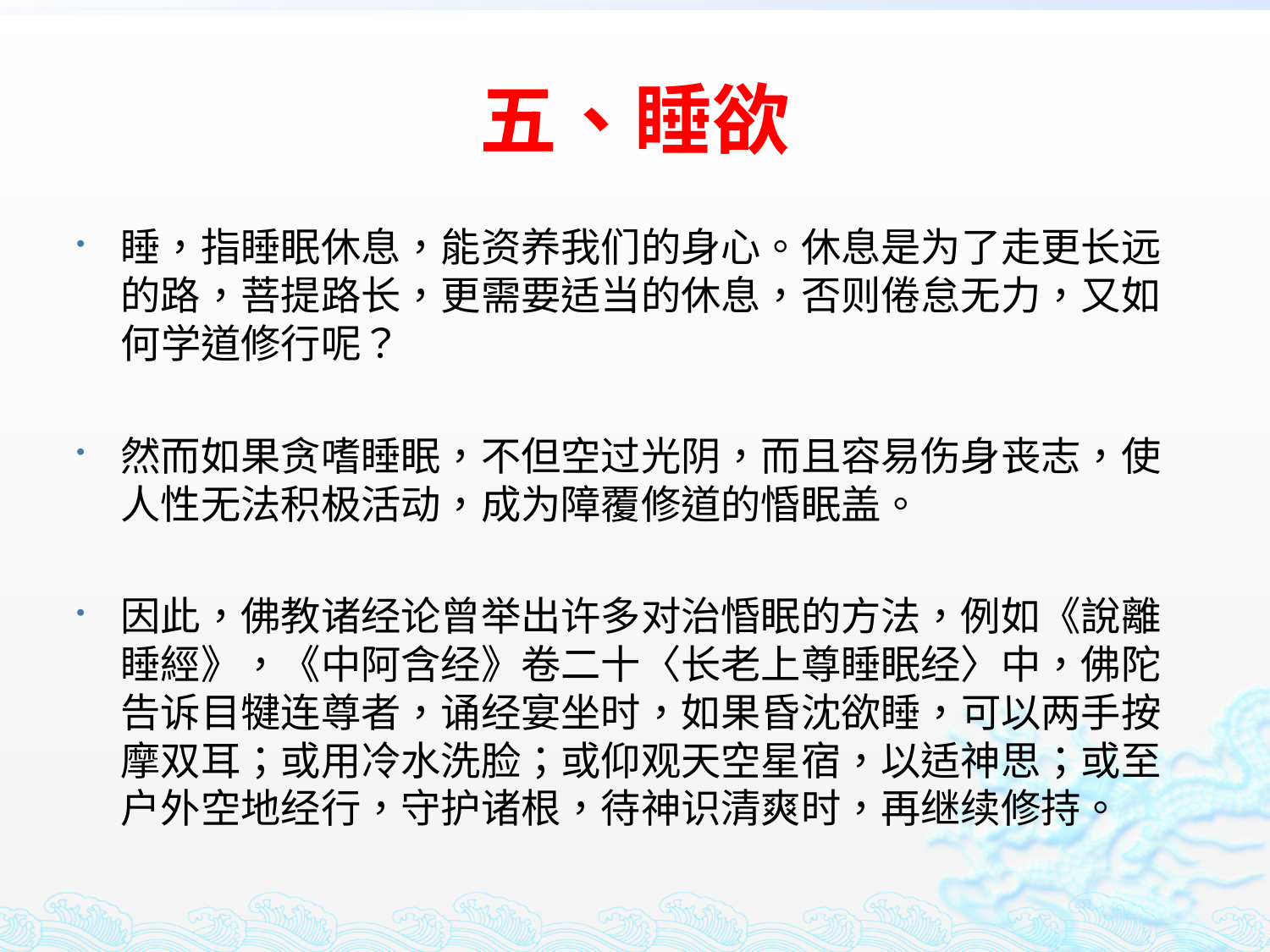

# 五、睡欲
睡，指睡眠休息，能资养我们的身心。休息是为了走更长远的路，菩提路长，更需要适当的休息，否则倦怠无力，又如何学道修行呢？

然而如果贪嗜睡眠，不但空过光阴，而且容易伤身丧志，使人性无法积极活动，成为障覆修道的惛眠盖。

因此，佛教诸经论曾举出许多对治惛眠的方法，例如《說離睡經》，《中阿含经》卷二十〈长老上尊睡眠经〉中，佛陀告诉目犍连尊者，诵经宴坐时，如果昏沈欲睡，可以两手按摩双耳；或用冷水洗脸；或仰观天空星宿，以适神思；或至户外空地经行，守护诸根，待神识清爽时，再继续修持。